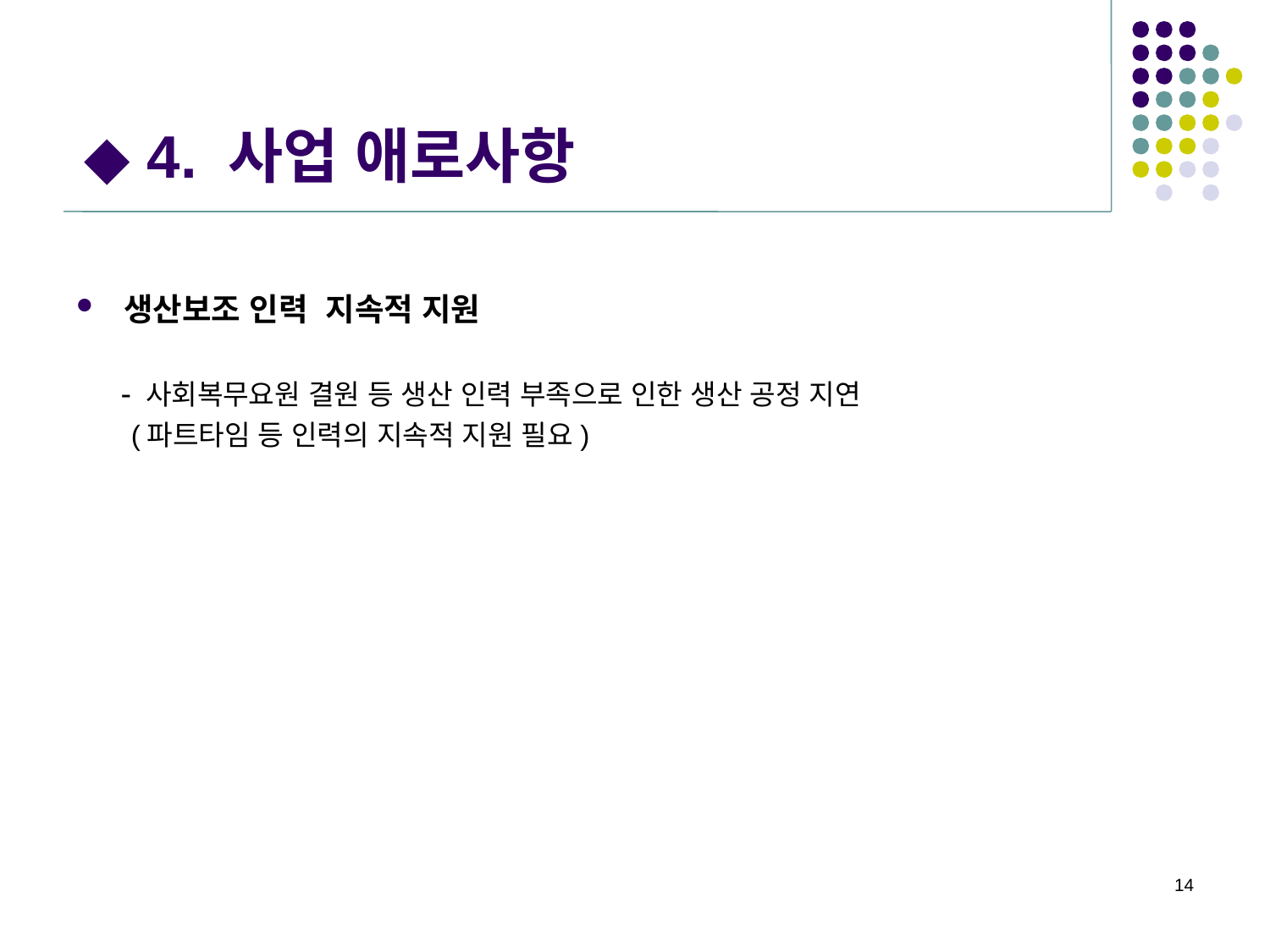

# ◆ 4. 사업 애로사항

생산보조 인력  지속적 지원

     - 사회복무요원 결원 등 생산 인력 부족으로 인한 생산 공정 지연
       (파트타임 등 인력의 지속적 지원 필요)

14